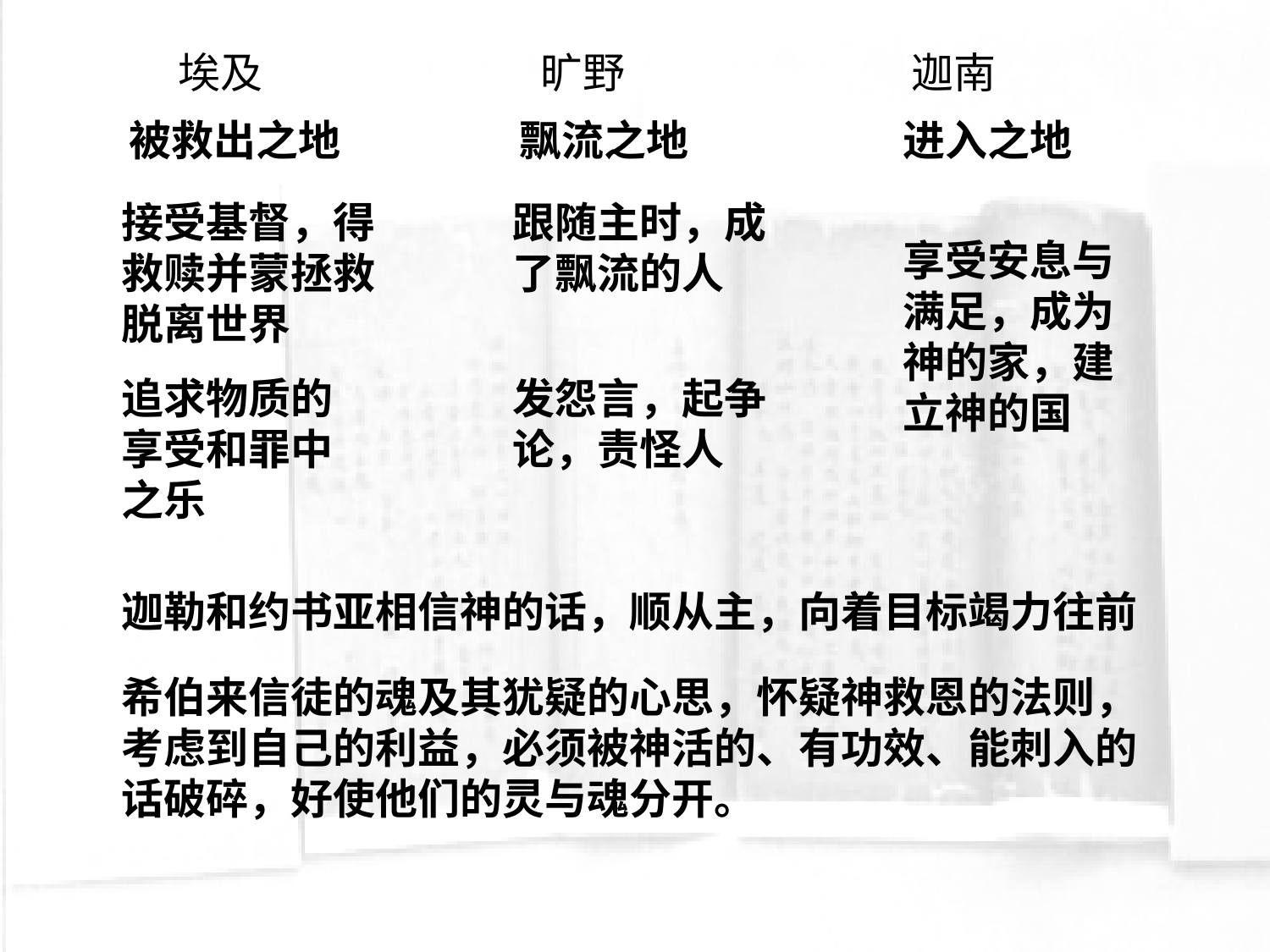

埃及
旷野
迦南
被救出之地
飘流之地
进入之地
接受基督，得救赎并蒙拯救脱离世界
跟随主时，成了飘流的人
享受安息与满足，成为神的家，建立神的国
追求物质的享受和罪中之乐
发怨言，起争论，责怪人
迦勒和约书亚相信神的话，顺从主，向着目标竭力往前
希伯来信徒的魂及其犹疑的心思，怀疑神救恩的法则，考虑到自己的利益，必须被神活的、有功效、能刺入的话破碎，好使他们的灵与魂分开。